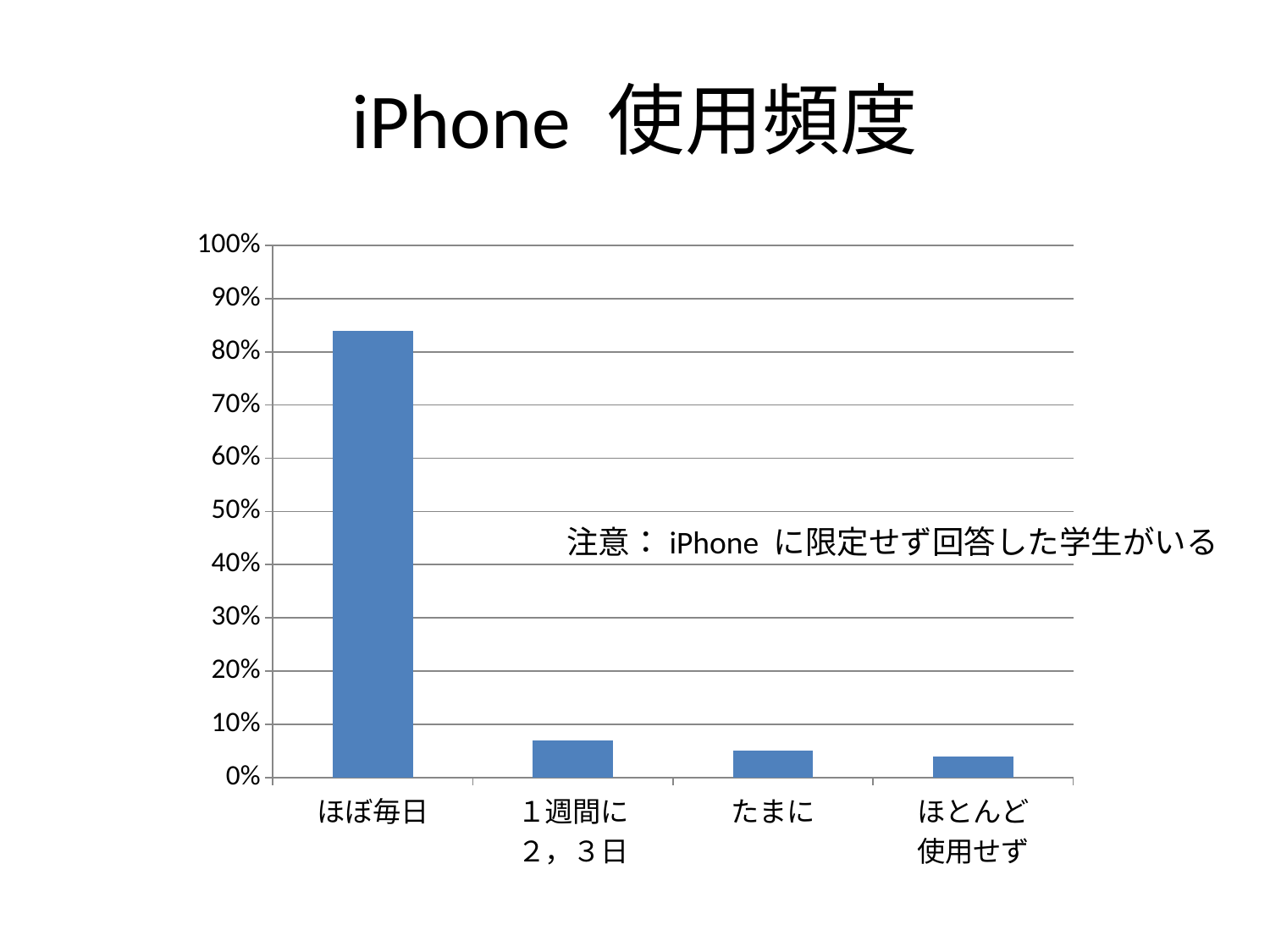

# iPhone 使用頻度

### Chart

| Category |  |
|---|---|
| ほぼ毎日 | 0.84 |
| １週間に
２，３日 | 0.07 |
| たまに | 0.05 |
| ほとんど
使用せず | 0.04 |
注意：iPhone に限定せず回答した学生がいる